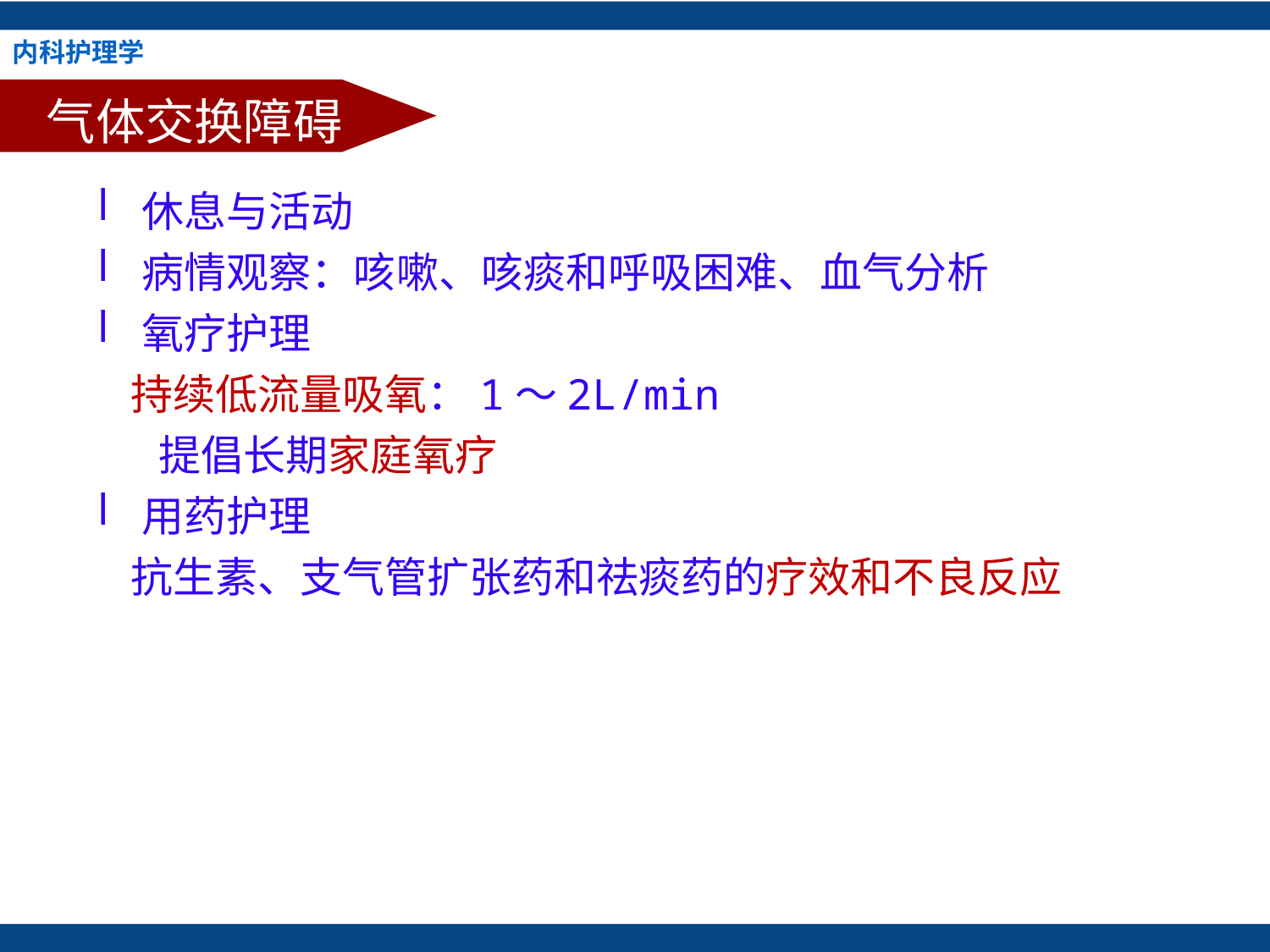

气体交换障碍

休息与活动
病情观察：咳嗽、咳痰和呼吸困难、血气分析
氧疗护理
    持续低流量吸氧：1～2L/min
       提倡长期家庭氧疗
用药护理
    抗生素、支气管扩张药和祛痰药的疗效和不良反应